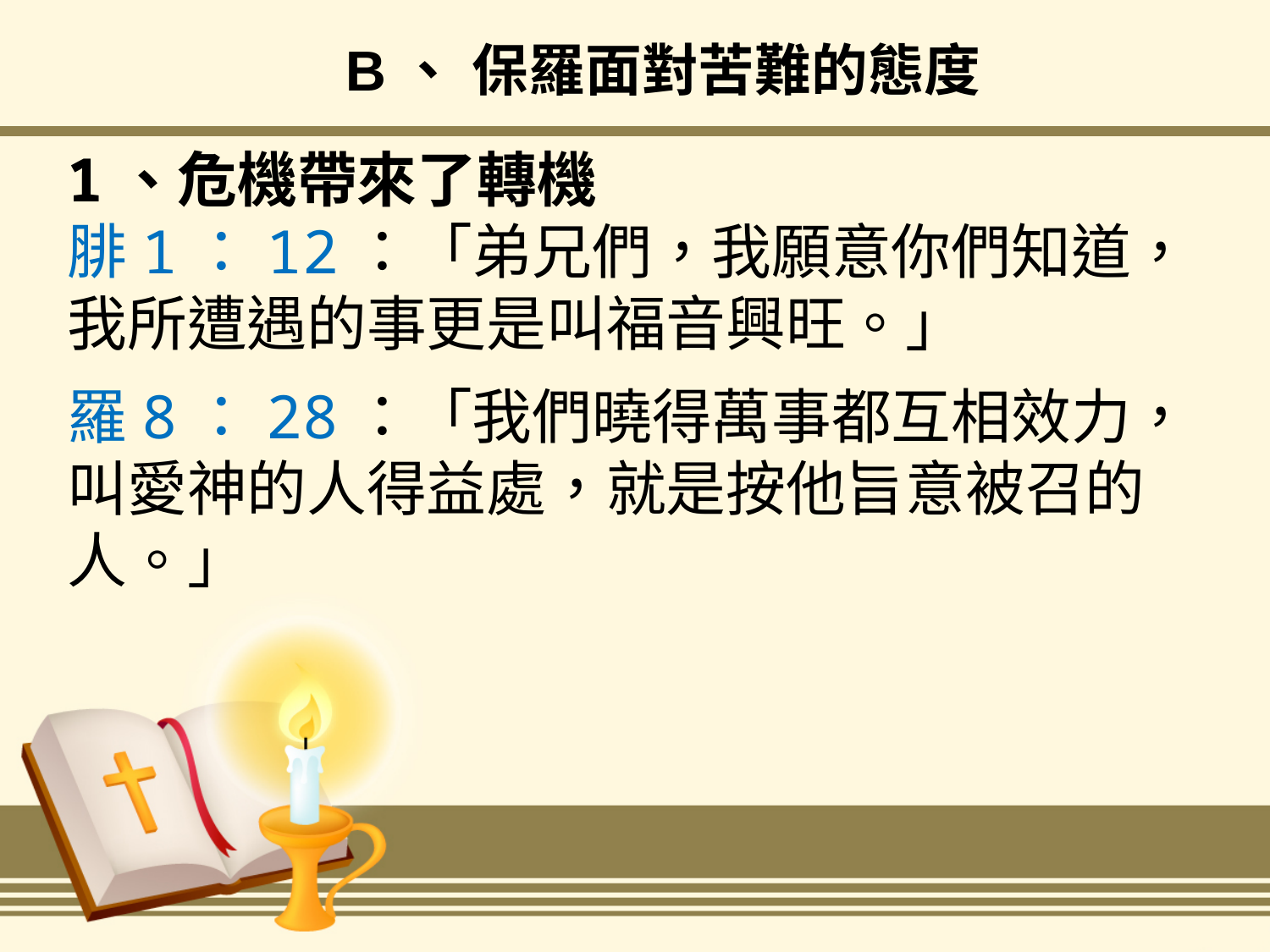

# B、	保羅面對苦難的態度
1、危機帶來了轉機
腓1：12：「弟兄們，我願意你們知道，我所遭遇的事更是叫福音興旺。」
羅8：28：「我們曉得萬事都互相效力，叫愛神的人得益處，就是按他旨意被召的人。」